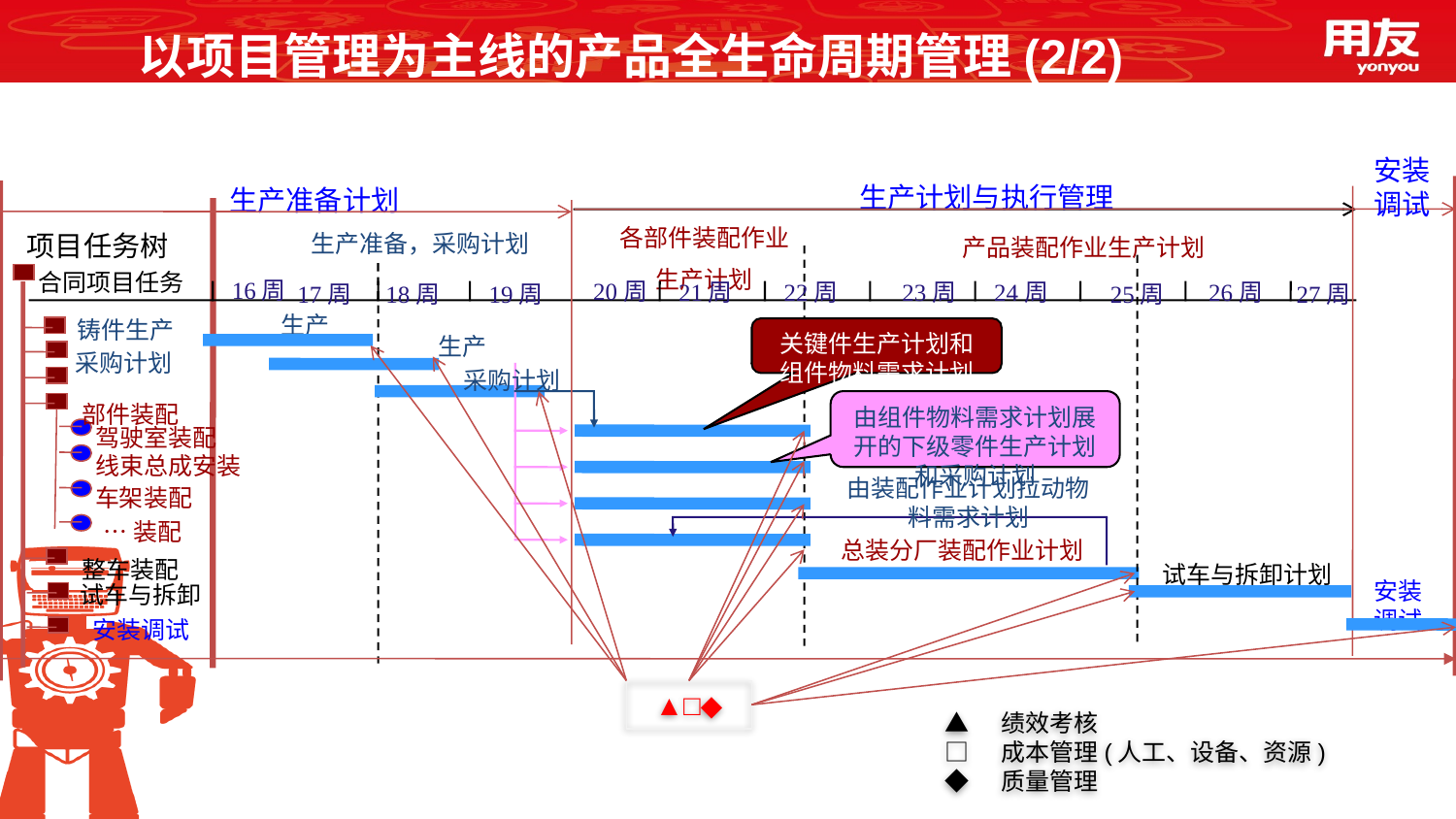

以项目管理为主线的产品全生命周期管理(2/2)
安装调试
生产计划与执行管理
生产准备计划

各部件装配作业
生产计划
项目任务树
生产准备，采购计划
产品装配作业生产计划

合同项目任务

16周
20周
21周
22周
23周
24周
26周
25周
27周
17周
18周
19周

生产
铸件生产

关键件生产计划和组件物料需求计划
生产

采购计划

采购计划

由组件物料需求计划展开的下级零件生产计划和采购计划
部件装配

驾驶室装配

线束总成安装

由装配作业计划拉动物料需求计划

车架装配

…装配

总装分厂装配作业计划

整车装配

试车与拆卸计划

安装调试
试车与拆卸

安装调试

▲□◆
▲     绩效考核
□     成本管理(人工、设备、资源)
◆     质量管理